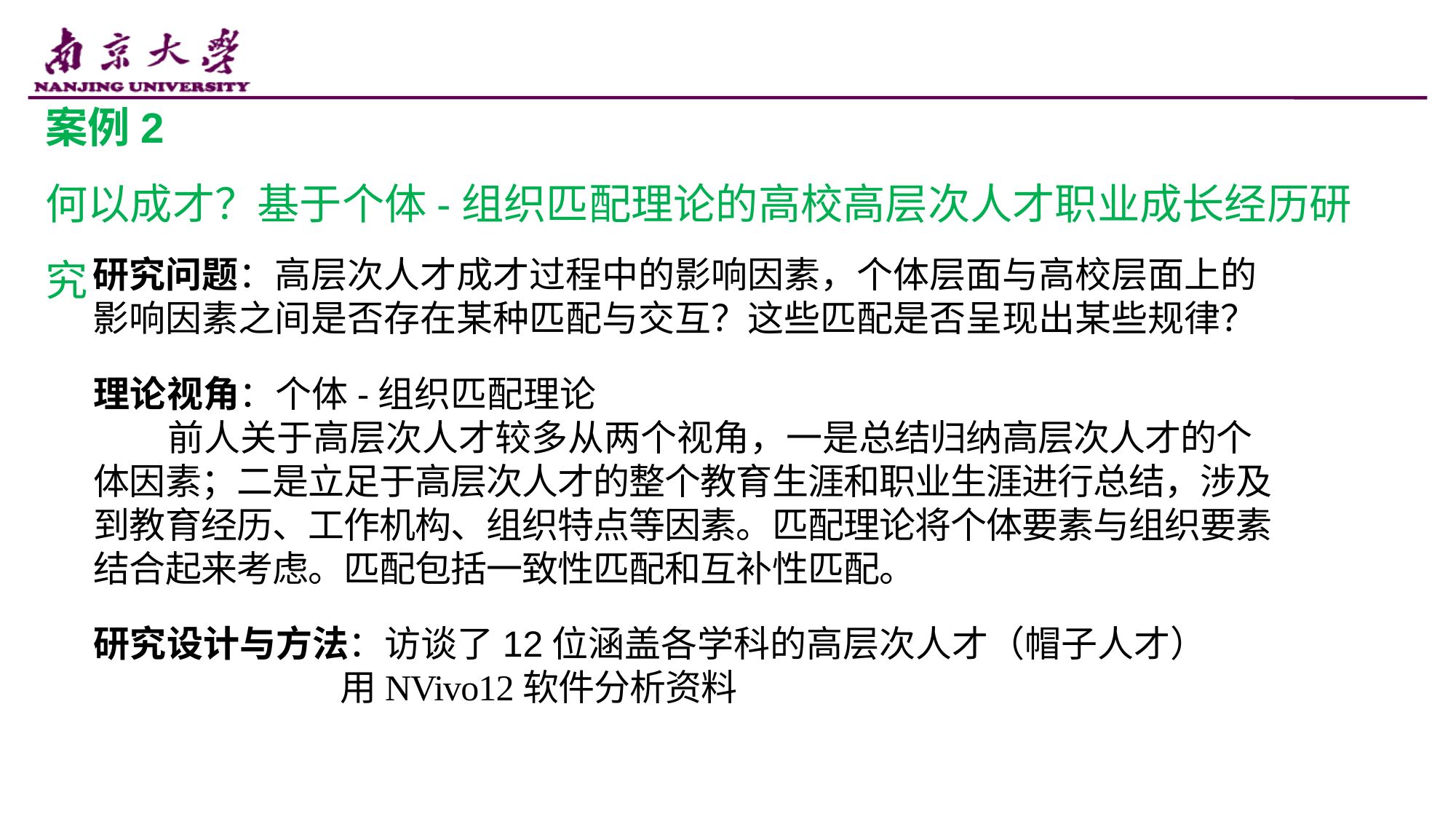

案例2
何以成才？基于个体-组织匹配理论的高校高层次人才职业成长经历研究
研究问题：高层次人才成才过程中的影响因素，个体层面与高校层面上的影响因素之间是否存在某种匹配与交互？这些匹配是否呈现出某些规律？
理论视角：个体-组织匹配理论
        前人关于高层次人才较多从两个视角，一是总结归纳高层次人才的个体因素；二是立足于高层次人才的整个教育生涯和职业生涯进行总结，涉及到教育经历、工作机构、组织特点等因素。匹配理论将个体要素与组织要素结合起来考虑。匹配包括一致性匹配和互补性匹配。
研究设计与方法：访谈了12位涵盖各学科的高层次人才（帽子人才）
                             用NVivo12软件分析资料